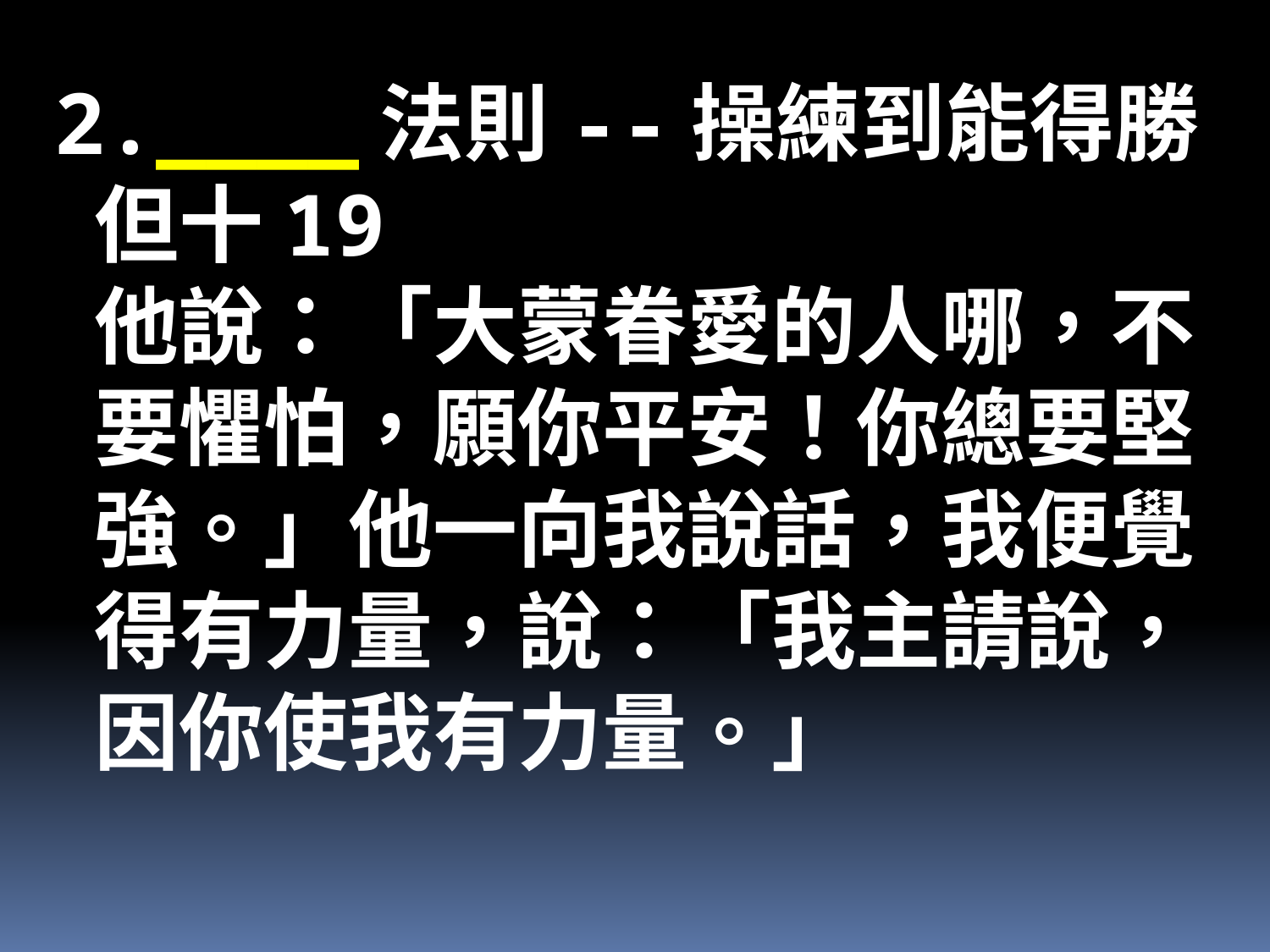

2.____法則--操練到能得勝
 但十19
 他說：「大蒙眷愛的人哪，不
 要懼怕，願你平安！你總要堅
 強。」他一向我說話，我便覺
 得有力量，說：「我主請說，
 因你使我有力量。」